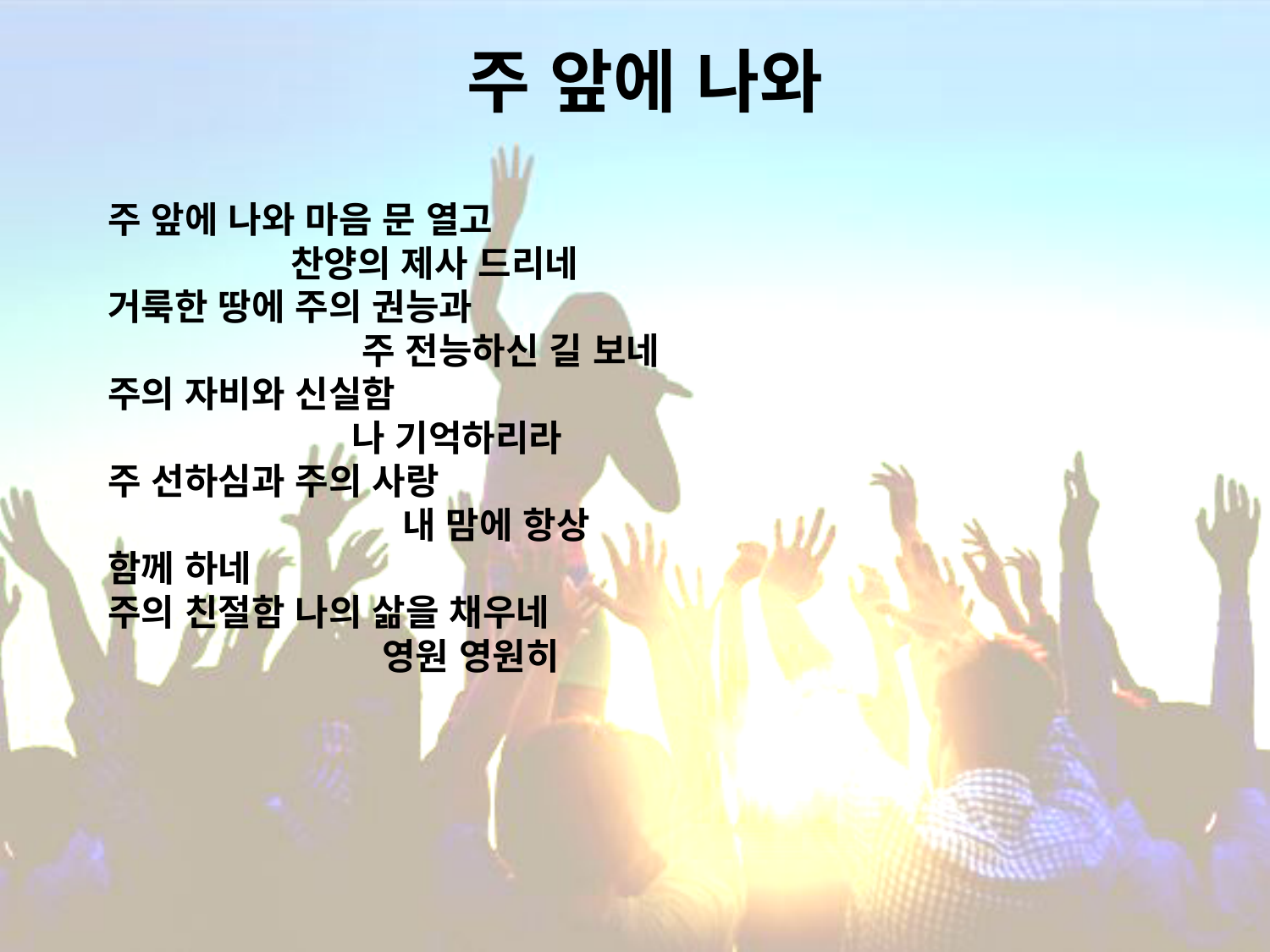

# 주 앞에 나와
주 앞에 나와 마음 문 열고                                   찬양의 제사 드리네
거룩한 땅에 주의 권능과                                            주 전능하신 길 보네
주의 자비와 신실함                                                   나 기억하리라
주 선하심과 주의 사랑                                                    내 맘에 항상 함께 하네
주의 친절함 나의 삶을 채우네                                       영원 영원히